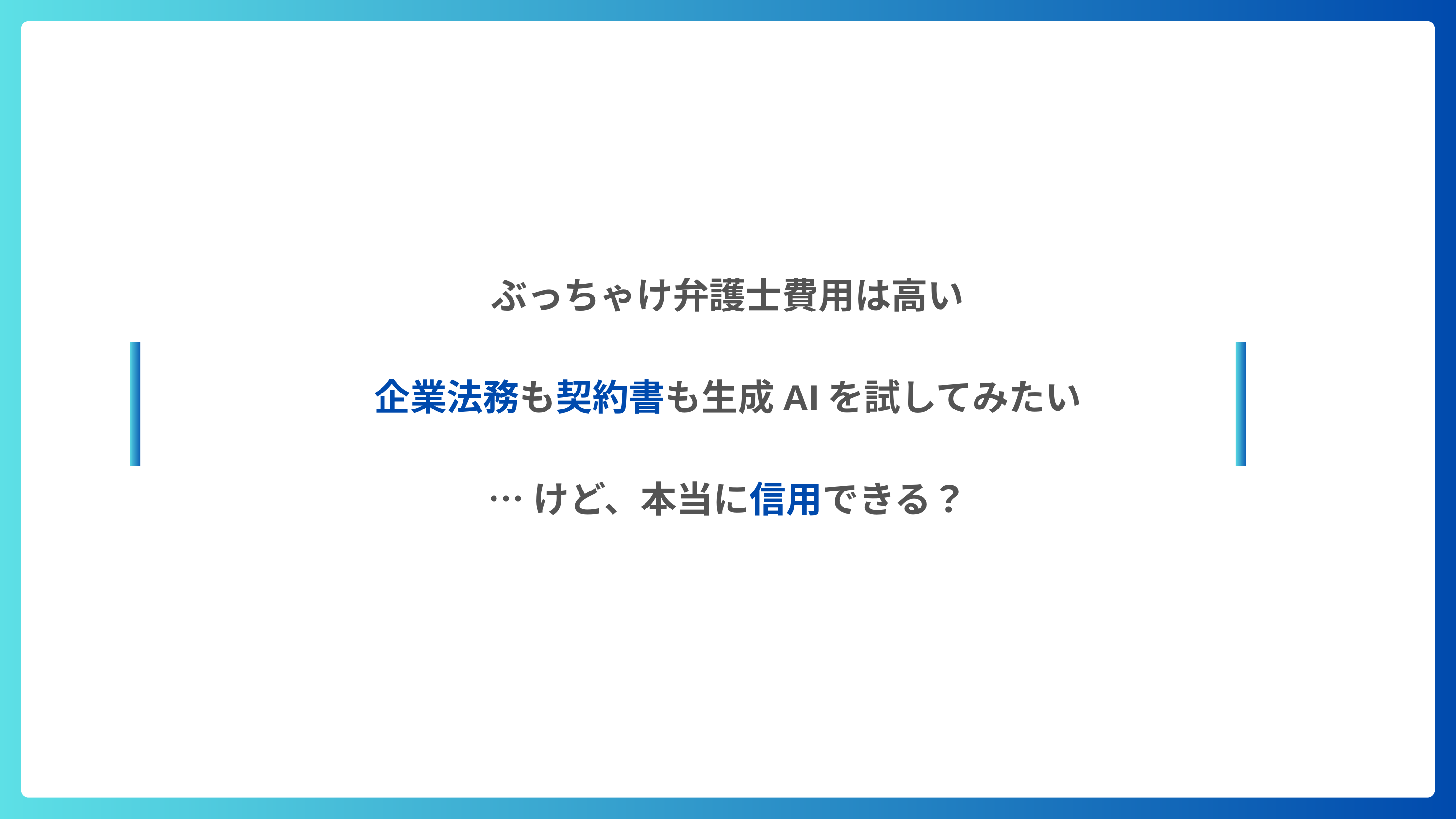

ぶっちゃけ弁護士費用は高い

企業法務も契約書も生成AIを試してみたい

…けど、本当に信用できる？